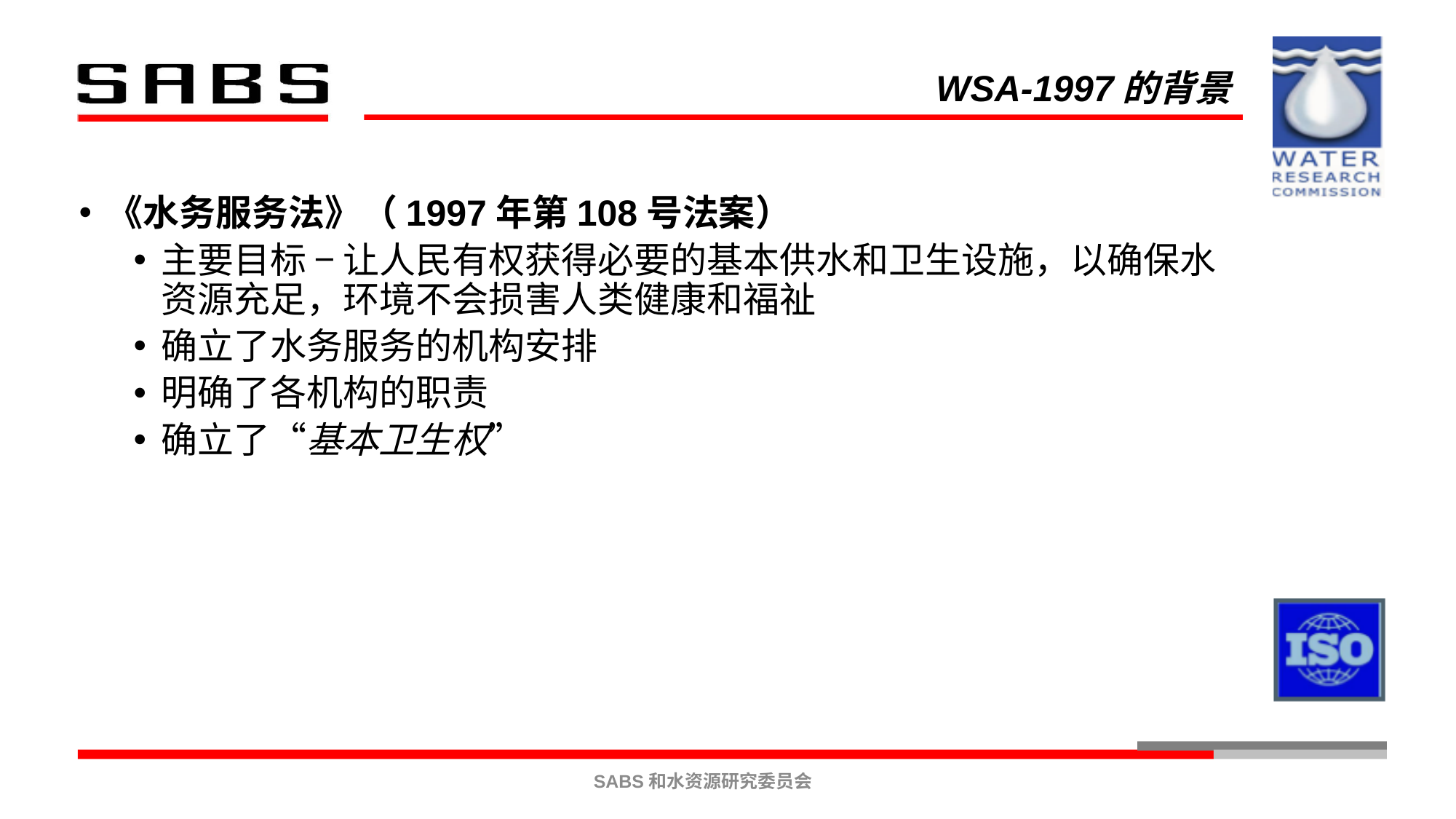

WSA-1997的背景

《水务服务法》（1997年第108号法案）
主要目标 − 让人民有权获得必要的基本供水和卫生设施，以确保水资源充足，环境不会损害人类健康和福祉
确立了水务服务的机构安排
明确了各机构的职责
确立了“基本卫生权”